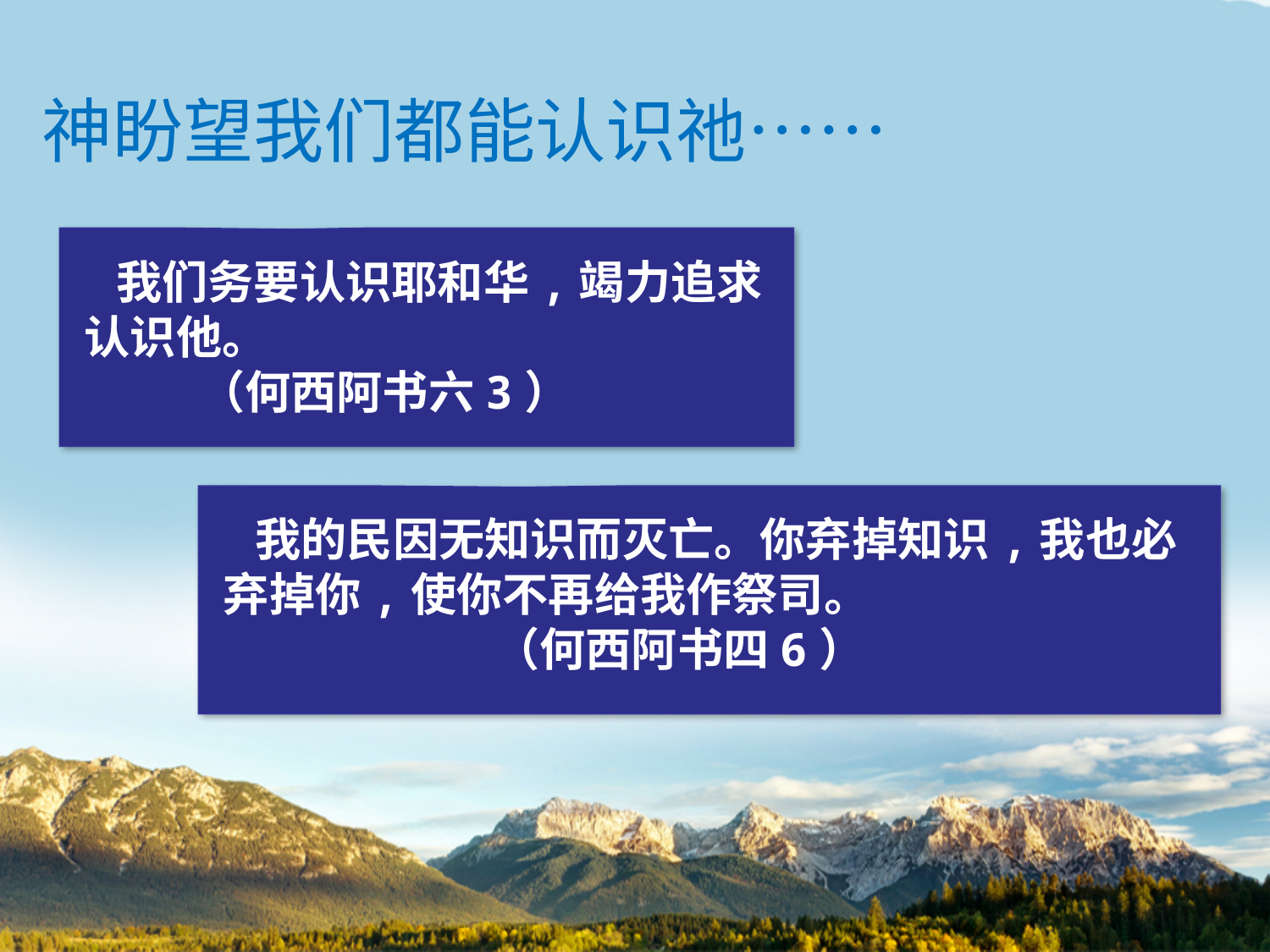

神盼望我们都能认识祂……
  我们务要认识耶和华,竭力追求认识他。
          （何西阿书六3）
  我的民因无知识而灭亡。你弃掉知识,我也必弃掉你,使你不再给我作祭司。
                         （何西阿书四6）